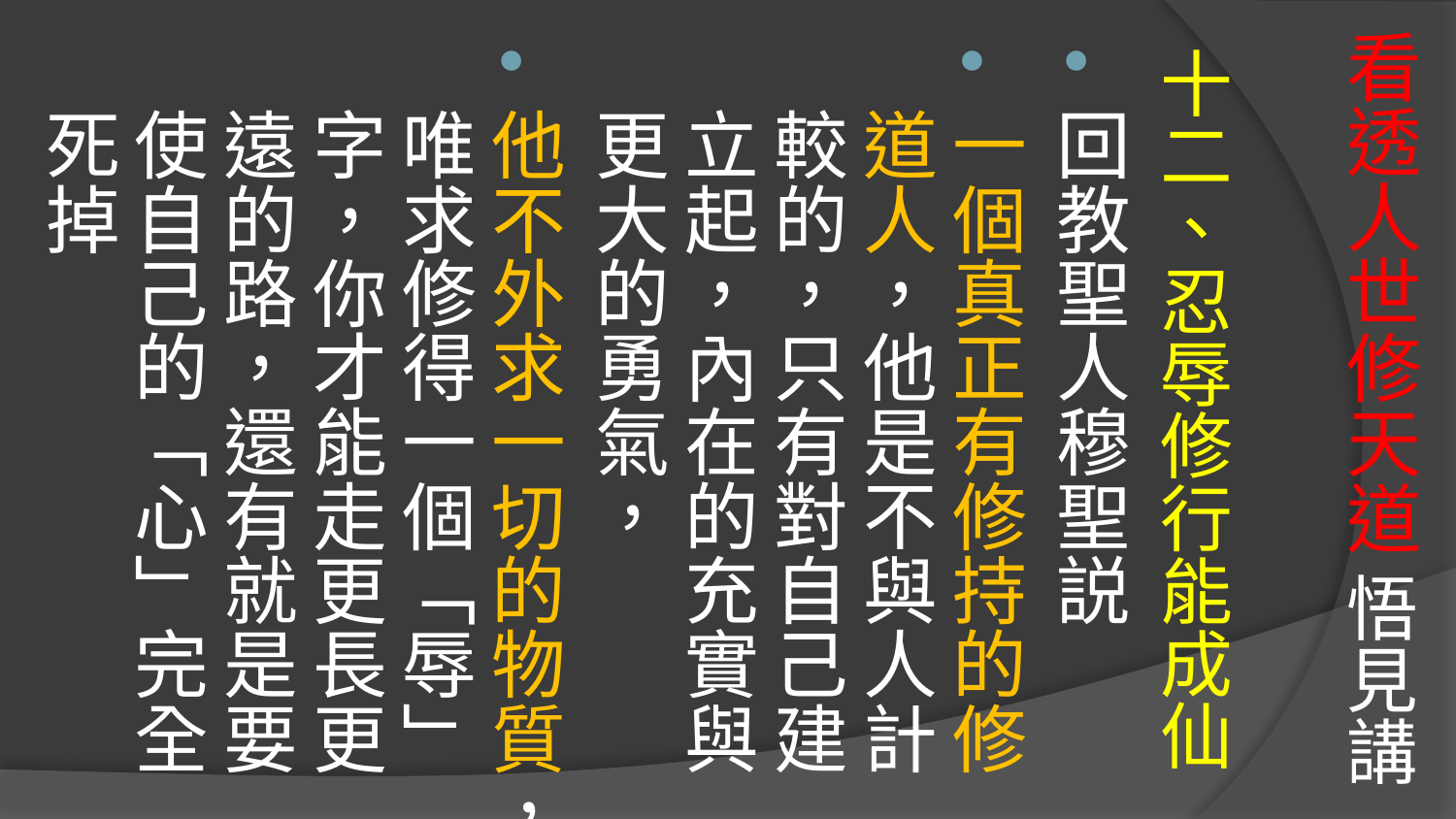

# 看透人世修天道 悟見講
十二、忍辱修行能成仙
回教聖人穆聖説
一個真正有修持的修道人，他是不與人計較的，只有對自己建立起，內在的充實與更大的勇氣，
他不外求一切的物質，唯求修得一個「辱」字，你才能走更長更遠的路，還有就是要使自己的「心」完全死掉